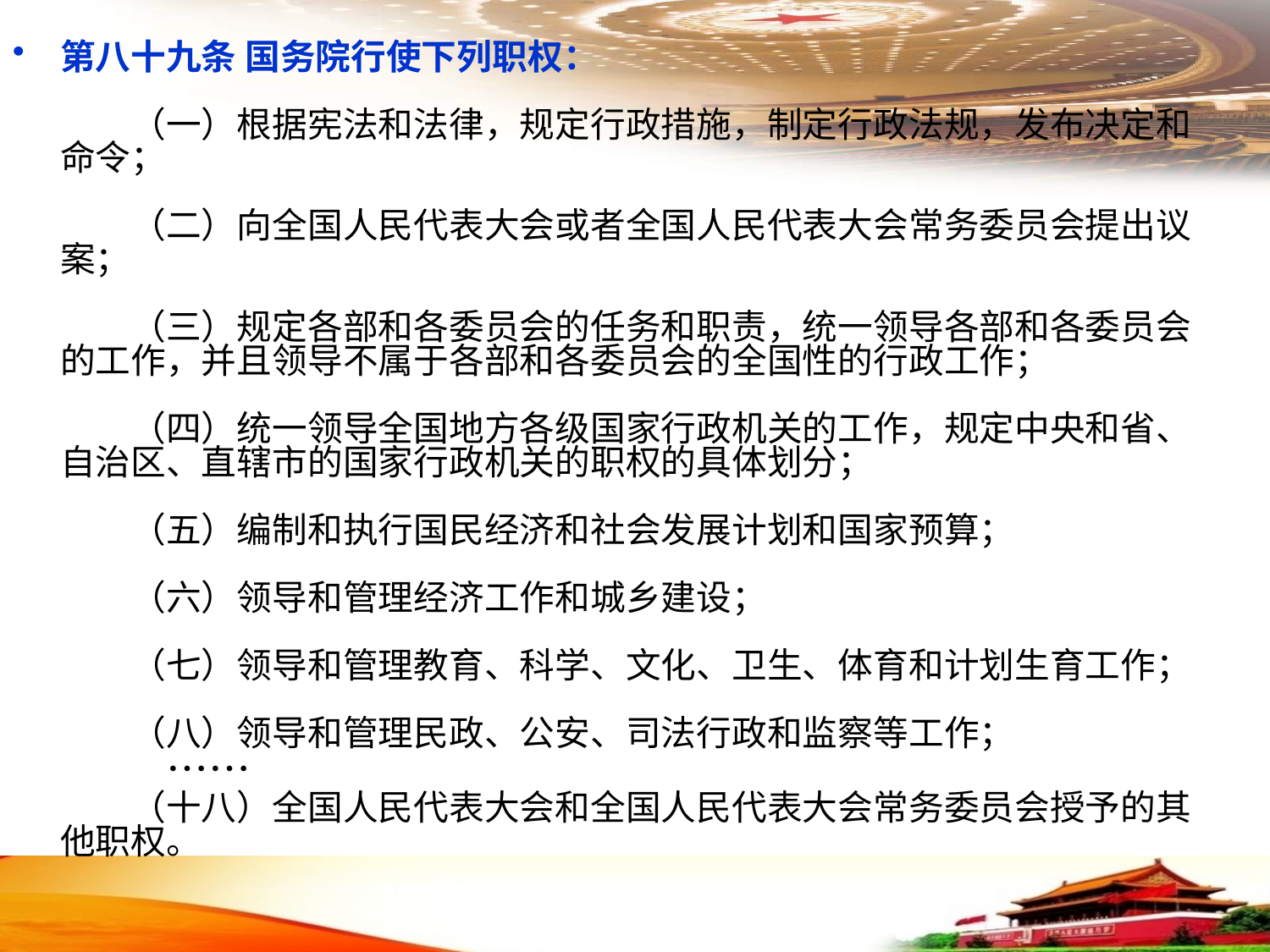

第八十九条 国务院行使下列职权：
　　（一）根据宪法和法律，规定行政措施，制定行政法规，发布决定和命令；
　　（二）向全国人民代表大会或者全国人民代表大会常务委员会提出议案；
　　（三）规定各部和各委员会的任务和职责，统一领导各部和各委员会的工作，并且领导不属于各部和各委员会的全国性的行政工作；
　　（四）统一领导全国地方各级国家行政机关的工作，规定中央和省、自治区、直辖市的国家行政机关的职权的具体划分；
　　（五）编制和执行国民经济和社会发展计划和国家预算；
　　（六）领导和管理经济工作和城乡建设；
　　（七）领导和管理教育、科学、文化、卫生、体育和计划生育工作；
　　（八）领导和管理民政、公安、司法行政和监察等工作；
　　　……　　
　　（十八）全国人民代表大会和全国人民代表大会常务委员会授予的其他职权。
#